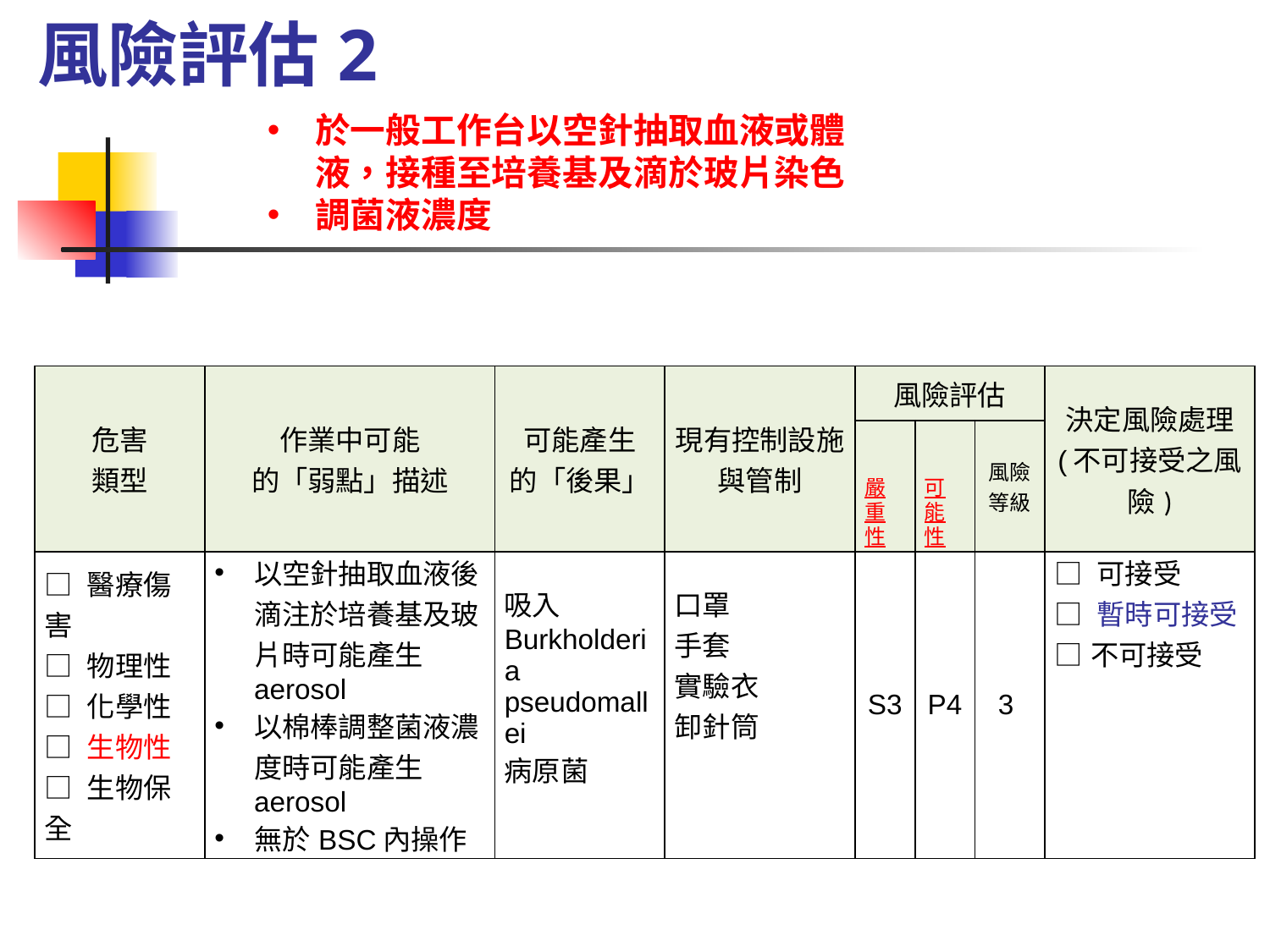

風險評估2
於一般工作台以空針抽取血液或體液，接種至培養基及滴於玻片染色
調菌液濃度
| 危害 類型 | 作業中可能 的「弱點」描述 | 可能產生 的「後果」 | 現有控制設施 與管制 | 風險評估 |  |  | 決定風險處理 (不可接受之風險) |
| --- | --- | --- | --- | --- | --- | --- | --- |
|  |  |  |  | 嚴重性 | 可能性 | 風險等級 |  |
| □ 醫療傷害 □ 物理性 □ 化學性 □ 生物性 □ 生物保全 | 以空針抽取血液後滴注於培養基及玻片時可能產生aerosol 以棉棒調整菌液濃度時可能產生aerosol 無於BSC內操作 | 吸入Burkholderia pseudomallei 病原菌 | 口罩 手套 實驗衣 卸針筒 | S3 | P4 | 3 | □ 可接受 □ 暫時可接受 □不可接受 |